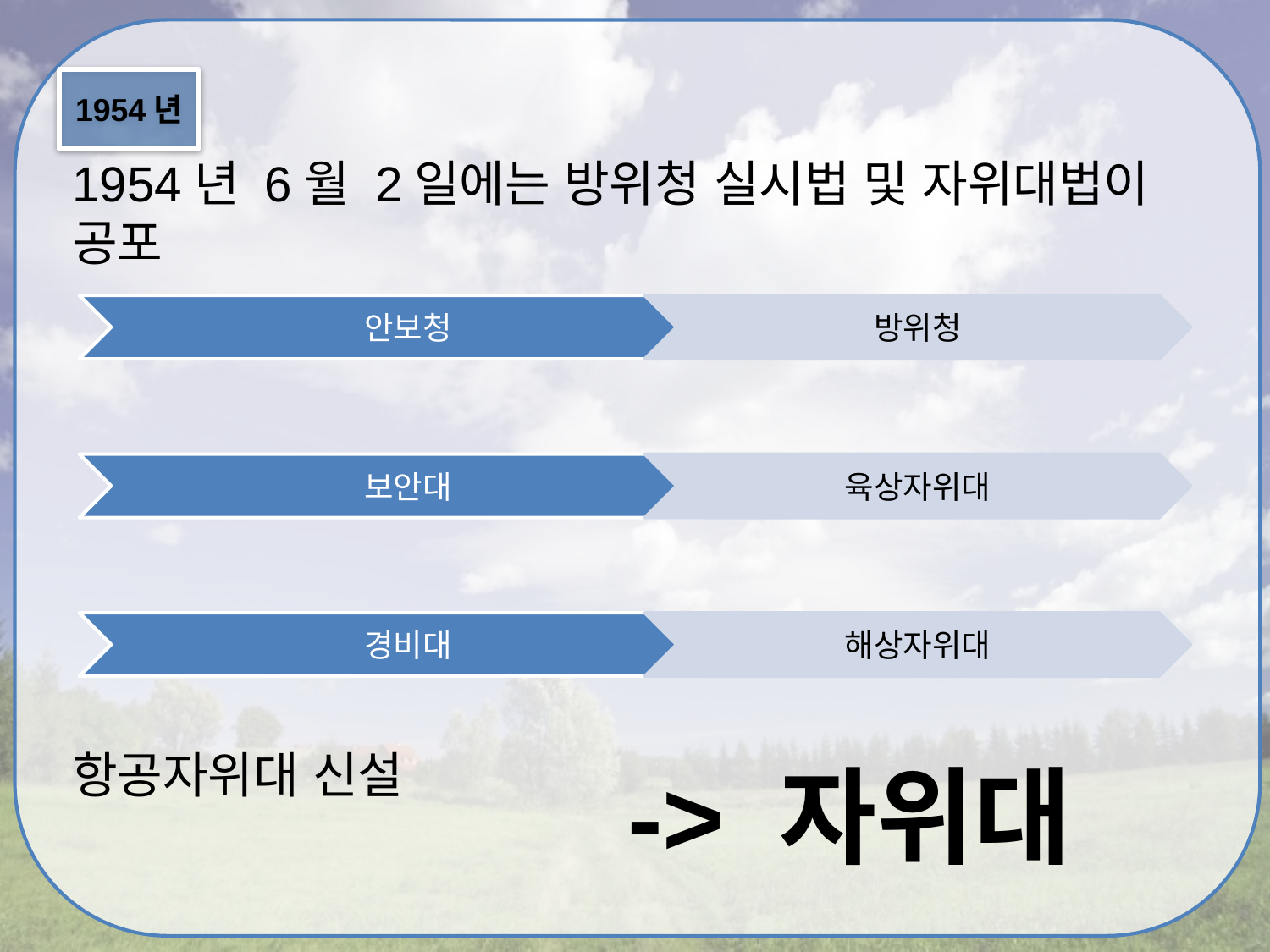

1954년 6월 2일에는 방위청 실시법 및 자위대법이 공포

항공자위대 신설

1954년
보안대
육상자위대
경비대
해상자위대
안보청
방위청
-> 자위대